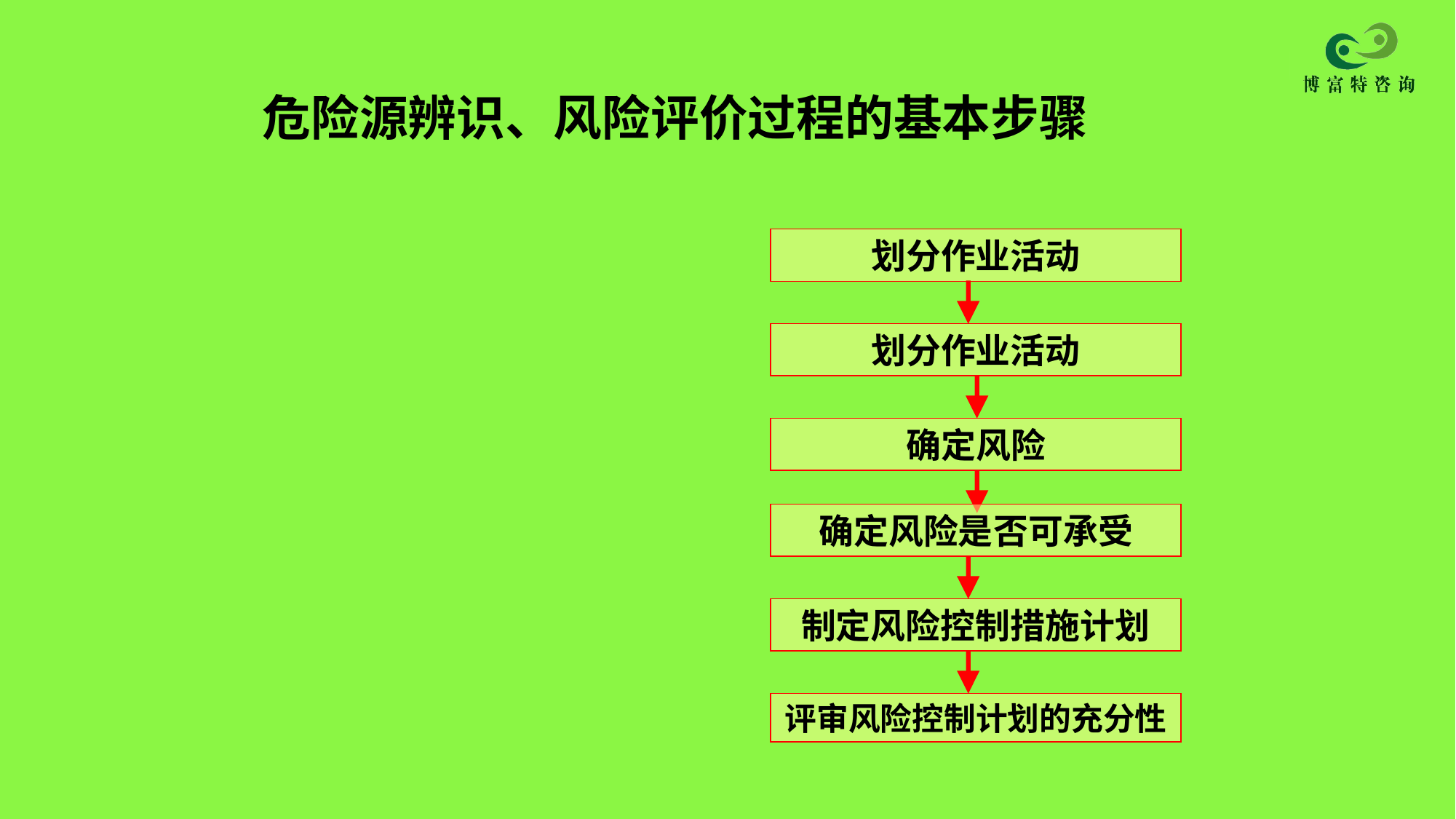

#
危险源辨识、风险评价过程的基本步骤

划分作业活动

划分作业活动

确定风险

确定风险是否可承受

制定风险控制措施计划

评审风险控制计划的充分性